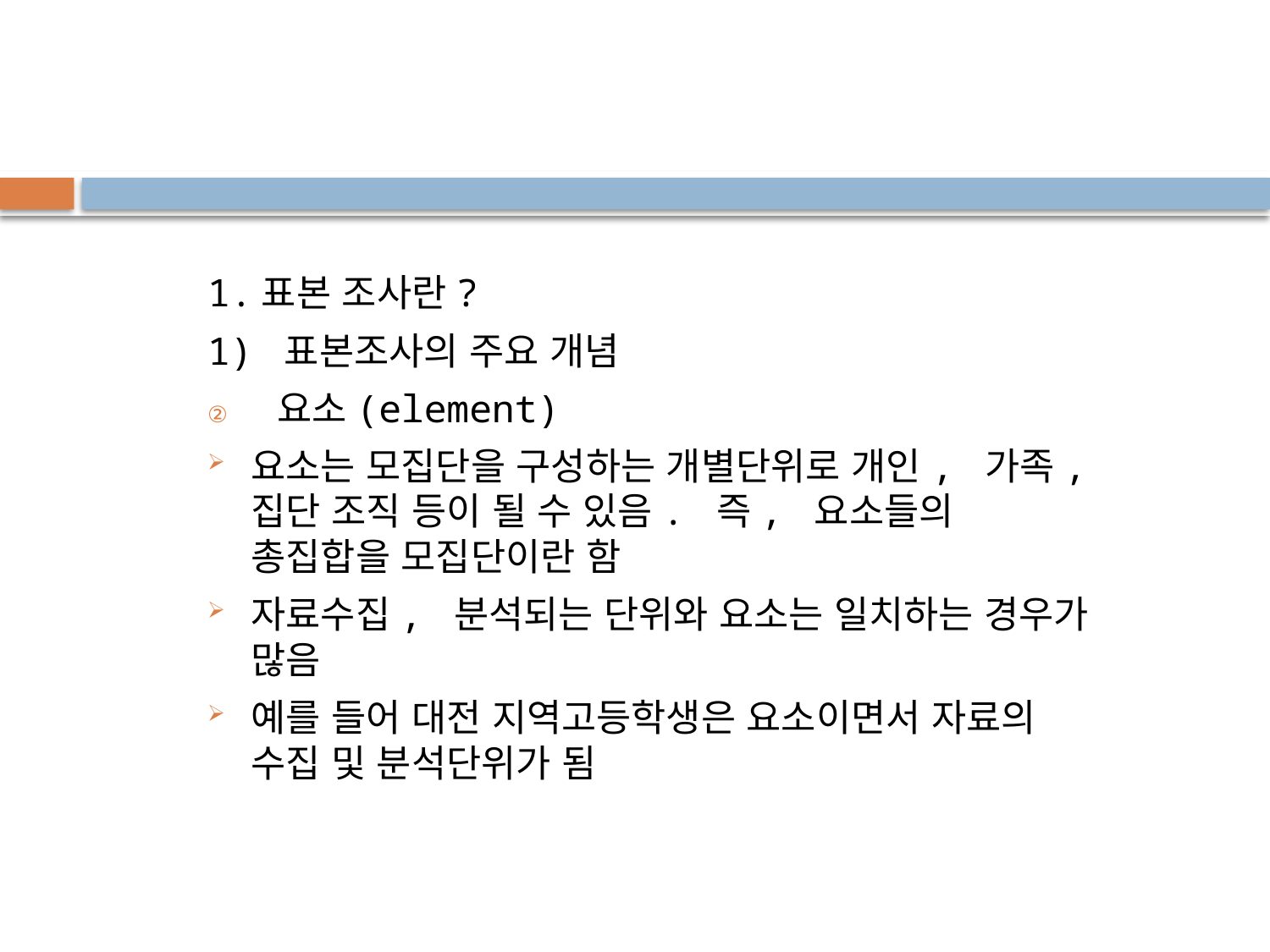

1.표본 조사란?
1) 표본조사의 주요 개념
요소(element)
요소는 모집단을 구성하는 개별단위로 개인, 가족, 집단 조직 등이 될 수 있음. 즉, 요소들의 총집합을 모집단이란 함
자료수집, 분석되는 단위와 요소는 일치하는 경우가 많음
예를 들어 대전 지역고등학생은 요소이면서 자료의 수집 및 분석단위가 됨